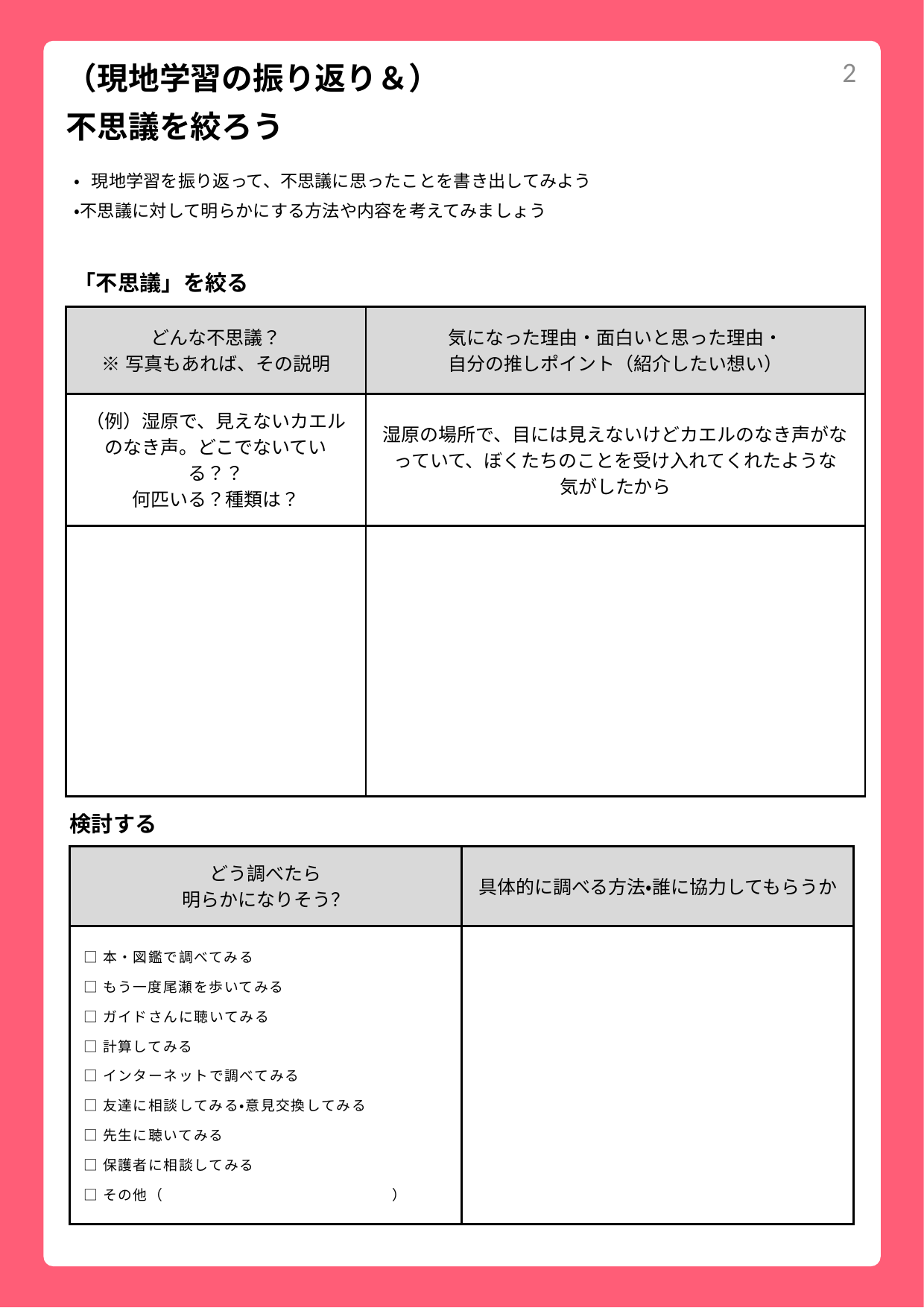

（現地学習の振り返り＆）
不思議を絞ろう
2
・現地学習を振り返って、不思議に思ったことを書き出してみよう
・不思議に対して明らかにする方法や内容を考えてみましょう
「不思議」を絞る
| どんな不思議？ ※写真もあれば、その説明 | 気になった理由・面白いと思った理由・ 自分の推しポイント（紹介したい想い） |
| --- | --- |
| （例）湿原で、見えないカエルのなき声。どこでないている？？ 何匹いる？種類は？ | 湿原の場所で、目には見えないけどカエルのなき声がなっていて、ぼくたちのことを受け入れてくれたような 気がしたから |
|  |  |
検討する
| どう調べたら 明らかになりそう？ | 具体的に調べる方法・誰に協力してもらうか |
| --- | --- |
| □本・図鑑で調べてみる　 □もう一度尾瀬を歩いてみる　 □ガイドさんに聴いてみる □計算してみる　 □インターネットで調べてみる □友達に相談してみる・意見交換してみる □先生に聴いてみる □保護者に相談してみる □その他（　　　　　　　　　　　　　　　） |  |